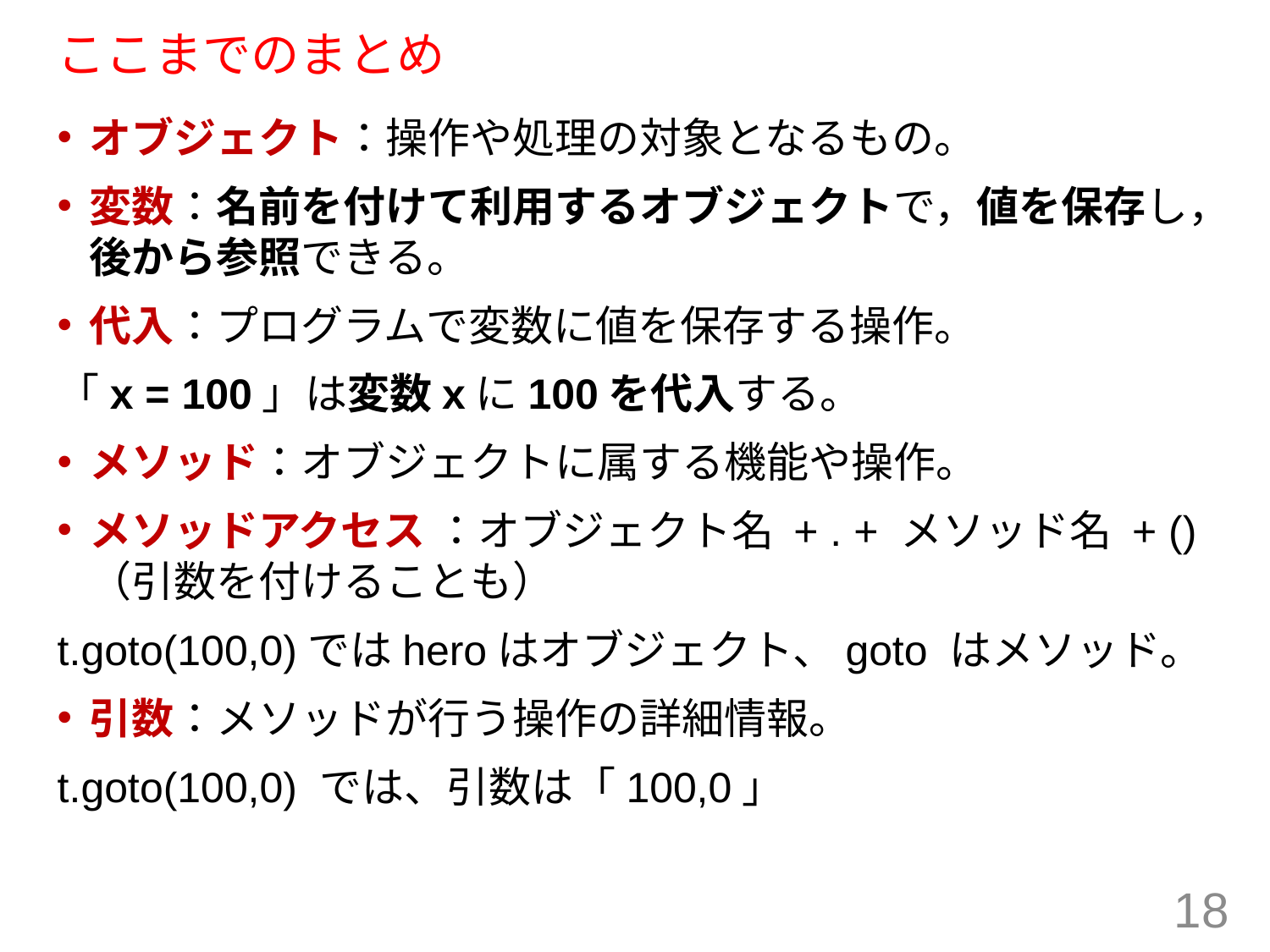

# ここまでのまとめ
オブジェクト：操作や処理の対象となるもの。
変数：名前を付けて利用するオブジェクトで，値を保存し，後から参照できる。
代入：プログラムで変数に値を保存する操作。
「x = 100」は変数xに100を代入する。
メソッド：オブジェクトに属する機能や操作。
メソッドアクセス ：オブジェクト名 + . + メソッド名 + ()（引数を付けることも）
t.goto(100,0)ではheroはオブジェクト、goto はメソッド。
引数：メソッドが行う操作の詳細情報。
t.goto(100,0) では、引数は「100,0」
18